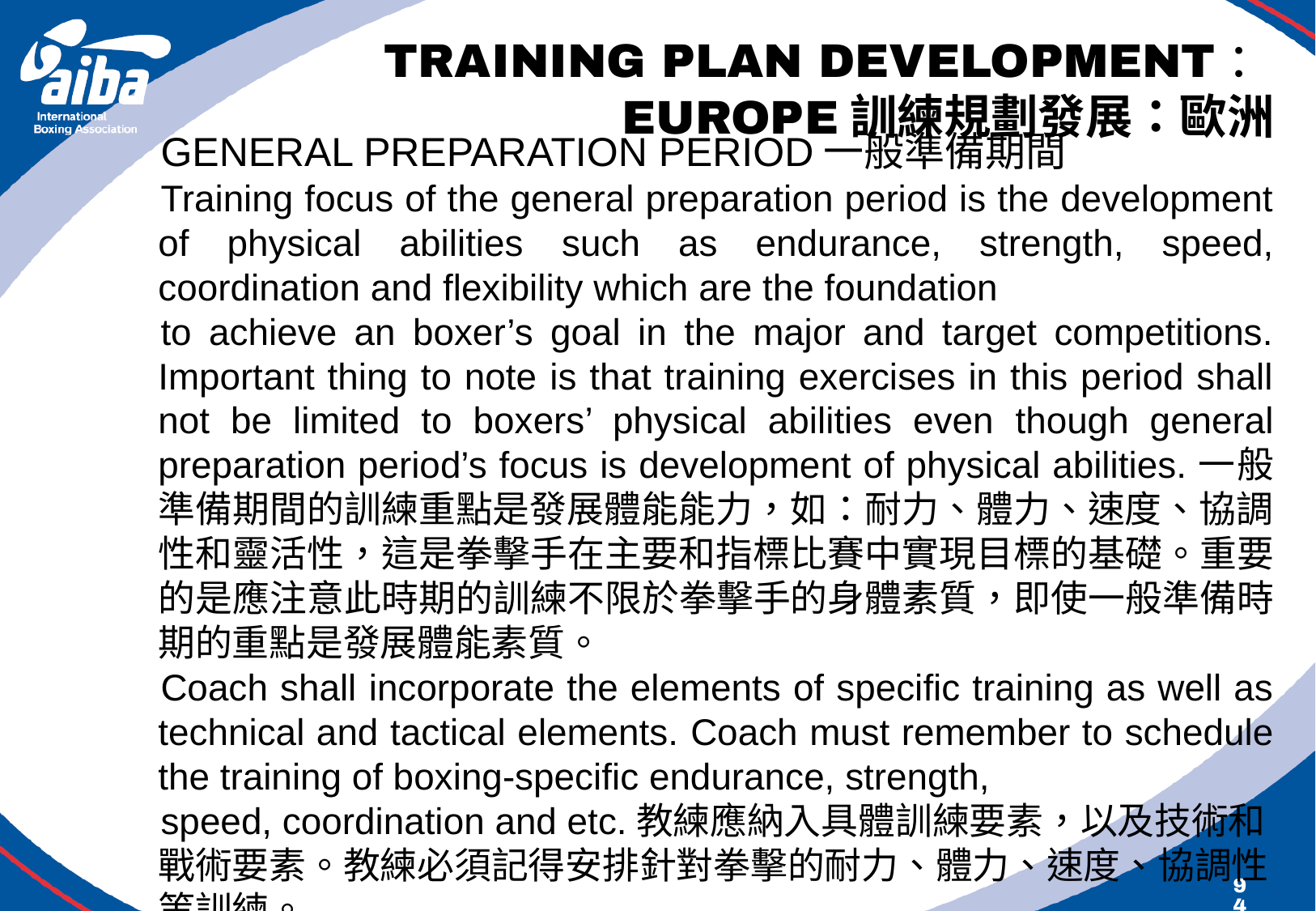

# TRAINING PLAN DEVELOPMENT： EUROPE訓練規劃發展：歐洲
GENERAL PREPARATION PERIOD一般準備期間
Training focus of the general preparation period is the development of physical abilities such as endurance, strength, speed, coordination and flexibility which are the foundation
to achieve an boxer’s goal in the major and target competitions. Important thing to note is that training exercises in this period shall not be limited to boxers’ physical abilities even though general preparation period’s focus is development of physical abilities.一般準備期間的訓練重點是發展體能能力，如：耐力、體力、速度、協調性和靈活性，這是拳擊手在主要和指標比賽中實現目標的基礎。重要的是應注意此時期的訓練不限於拳擊手的身體素質，即使一般準備時期的重點是發展體能素質。
Coach shall incorporate the elements of specific training as well as technical and tactical elements. Coach must remember to schedule the training of boxing-specific endurance, strength,
speed, coordination and etc.教練應納入具體訓練要素，以及技術和戰術要素。教練必須記得安排針對拳擊的耐力、體力、速度、協調性等訓練。
94